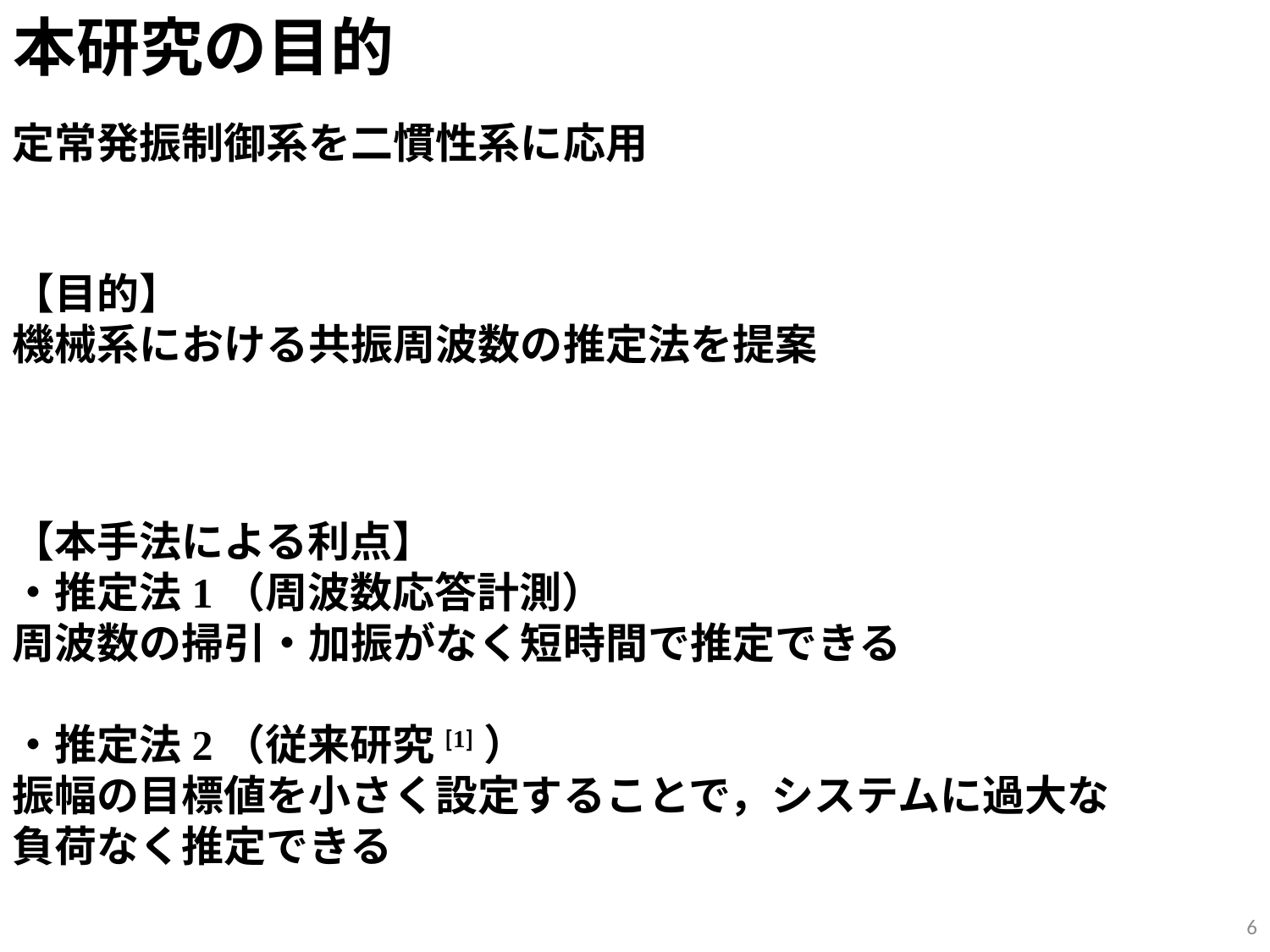

# 本研究の目的
定常発振制御系を二慣性系に応用

【目的】
機械系における共振周波数の推定法を提案

【本手法による利点】
・推定法1（周波数応答計測）
周波数の掃引・加振がなく短時間で推定できる

・推定法2（従来研究[1]）
振幅の目標値を小さく設定することで，システムに過大な
負荷なく推定できる
6